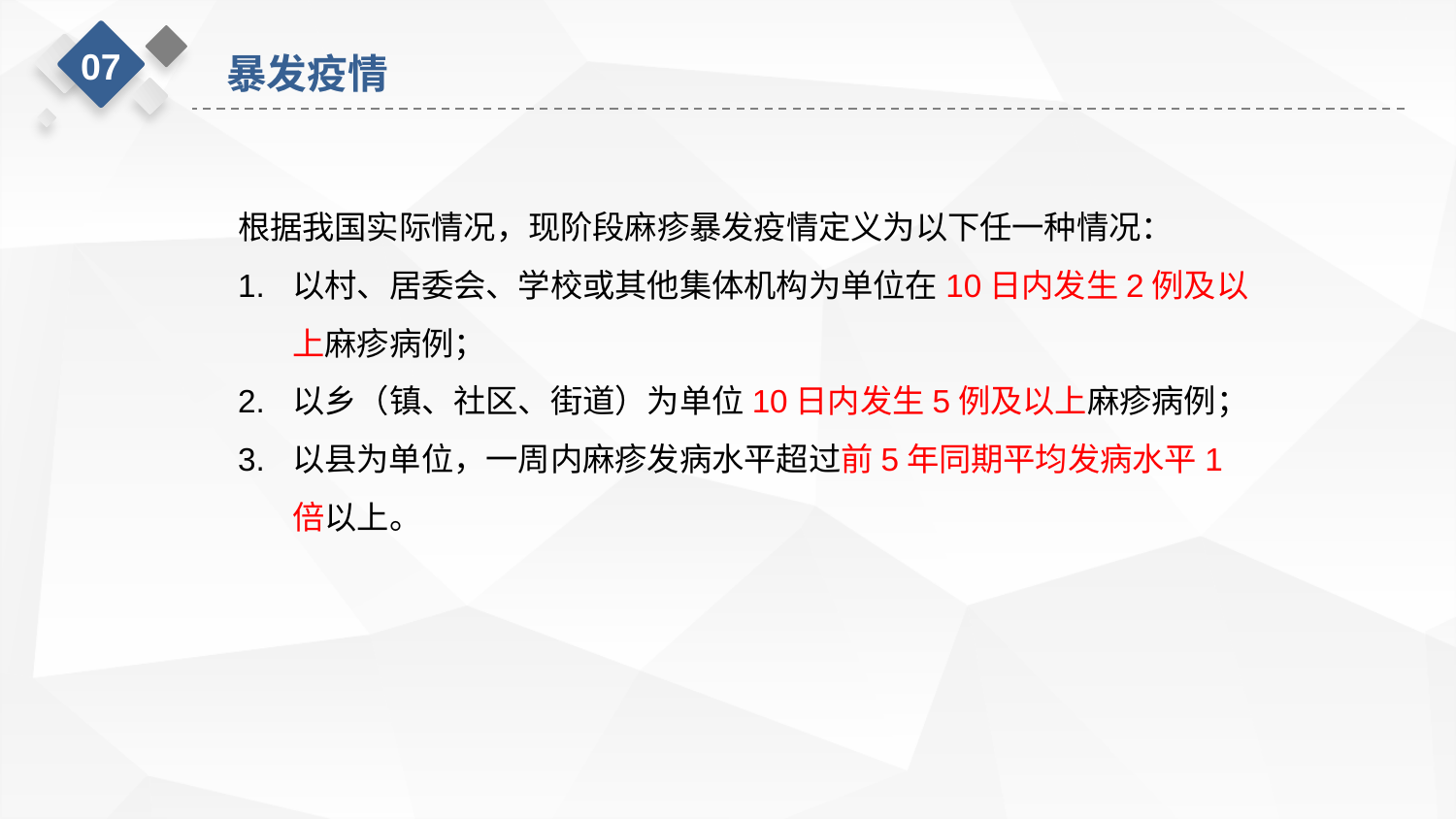

07

暴发疫情
根据我国实际情况，现阶段麻疹暴发疫情定义为以下任一种情况：
以村、居委会、学校或其他集体机构为单位在10日内发生2例及以上麻疹病例；
以乡（镇、社区、街道）为单位10日内发生5例及以上麻疹病例；
以县为单位，一周内麻疹发病水平超过前5年同期平均发病水平1倍以上。